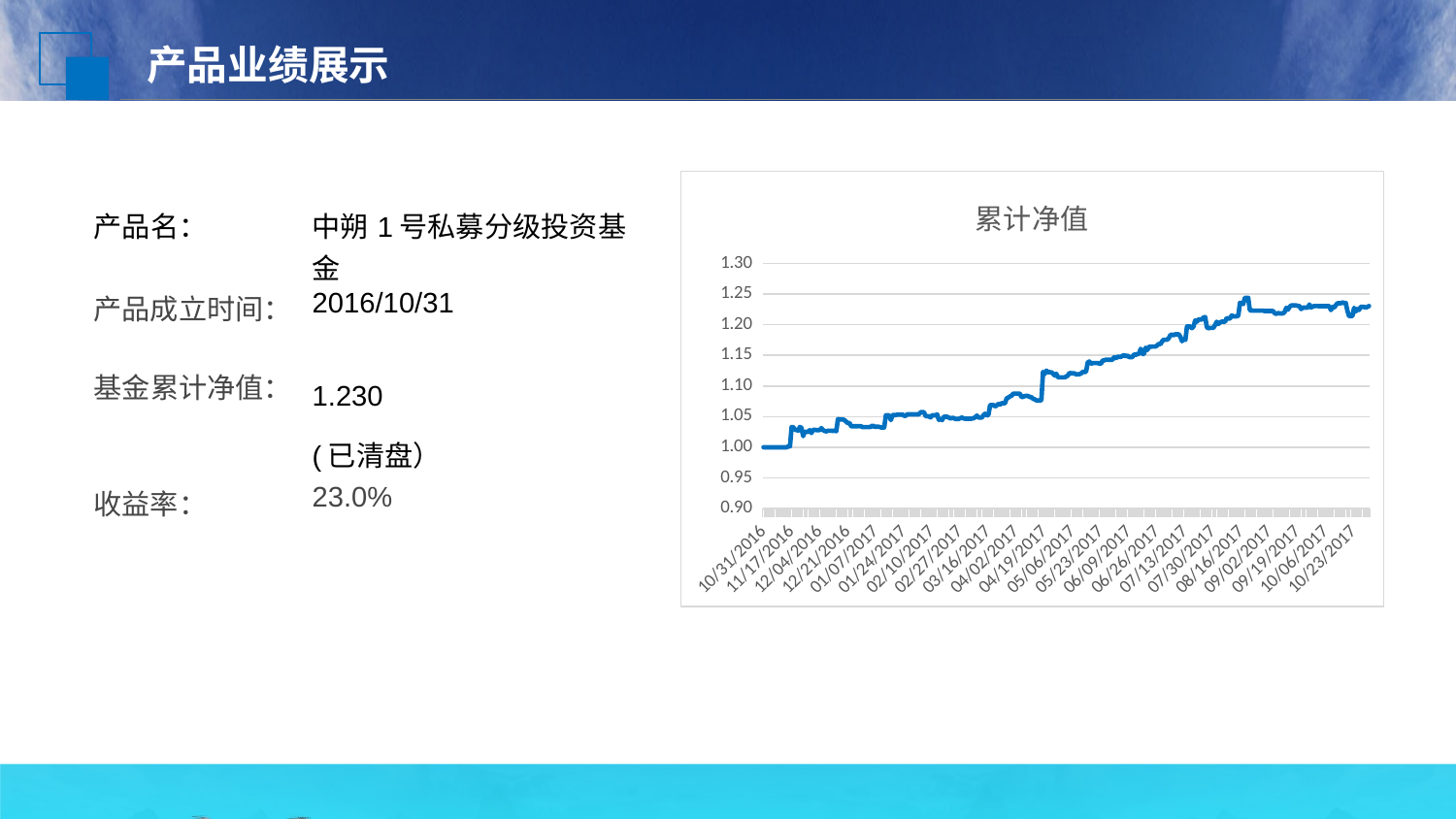

产品业绩展示

### Chart:

| Category | 累计净值 |
|---|---|
| 42674 | 1.00003333333333 |
| 42675 | 1.00003483666667 |
| 42676 | 1.00003634 |
| 42677 | 1.00003784333333 |
| 42678 | 0.999829343333333 |
| 42679 | 0.999830843333333 |
| 42680 | 0.999832343333333 |
| 42681 | 0.999823676666667 |
| 42682 | 0.999825176666667 |
| 42683 | 0.999826676666667 |
| 42684 | 0.999828176666667 |
| 42685 | 0.999829676666667 |
| 42686 | 0.999831176666667 |
| 42687 | 0.999832676666667 |
| 42688 | 0.999834176666667 |
| 42689 | 1.00168433333333 |
| 42690 | 1.00141487333333 |
| 42691 | 1.03285810333333 |
| 42692 | 1.03288692255468 |
| 42693 | 1.02825498671015 |
| 42694 | 1.02824796309345 |
| 42695 | 1.02714696687206 |
| 42696 | 1.03320665251209 |
| 42697 | 1.03156210387526 |
| 42698 | 1.01814256113771 |
| 42699 | 1.02516654028219 |
| 42700 | 1.0251595371477 |
| 42701 | 1.02515253401321 |
| 42702 | 1.0280268781272 |
| 42703 | 1.02332761726099 |
| 42704 | 1.02837939921103 |
| 42705 | 1.02837648183202 |
| 42706 | 1.02803233797176 |
| 42707 | 1.02802531613612 |
| 42708 | 1.02801829430048 |
| 42709 | 1.03126028516454 |
| 42710 | 1.02806701524248 |
| 42711 | 1.02666501514609 |
| 42712 | 1.02594097617466 |
| 42713 | 1.02692939861209 |
| 42714 | 1.02692238479123 |
| 42715 | 1.02691537097037 |
| 42716 | 1.02684718747696 |
| 42717 | 1.02712827819195 |
| 42718 | 1.02617421777734 |
| 42719 | 1.04588354329321 |
| 42720 | 1.04545826851173 |
| 42721 | 1.04545112734496 |
| 42722 | 1.04544398617819 |
| 42723 | 1.04421222173735 |
| 42724 | 1.04172949033926 |
| 42725 | 1.0392685208432 |
| 42726 | 1.03970017449706 |
| 42727 | 1.03425960103279 |
| 42728 | 1.0342525373422 |
| 42729 | 1.03424547365162 |
| 42730 | 1.03423840996103 |
| 42731 | 1.03441003929733 |
| 42732 | 1.03447177000431 |
| 42733 | 1.03405749149758 |
| 42734 | 1.03295145487167 |
| 42735 | 1.03294440008639 |
| 42736 | 1.03293732570943 |
| 42737 | 1.03293025133248 |
| 42738 | 1.03295859336684 |
| 42739 | 1.03349841445809 |
| 42740 | 1.03570581242303 |
| 42741 | 1.03342074859234 |
| 42742 | 1.03341367065326 |
| 42743 | 1.03340659271418 |
| 42744 | 1.0333575200125 |
| 42745 | 1.03234521888125 |
| 42746 | 1.0323405934641 |
| 42747 | 1.03233352353979 |
| 42748 | 1.05204226753903 |
| 42749 | 1.05203506314458 |
| 42750 | 1.05202785875012 |
| 42751 | 1.04437602508867 |
| 42752 | 1.05256533774526 |
| 42753 | 1.05258198978135 |
| 42754 | 1.05257478093424 |
| 42755 | 1.05326216476596 |
| 42756 | 1.0532549514662 |
| 42757 | 1.05324773816643 |
| 42758 | 1.05351405853699 |
| 42759 | 1.05145018297413 |
| 42760 | 1.05136381751265 |
| 42761 | 1.05377406593446 |
| 42762 | 1.05376684907257 |
| 42763 | 1.05375963221068 |
| 42764 | 1.05375241534879 |
| 42765 | 1.0537451984869 |
| 42766 | 1.05373798162501 |
| 42767 | 1.05373076476312 |
| 42768 | 1.05372354790123 |
| 42769 | 1.05719536429169 |
| 42770 | 1.057188124276 |
| 42771 | 1.0571808842603 |
| 42772 | 1.0509016231038 |
| 42773 | 1.05064653410813 |
| 42774 | 1.05055746410451 |
| 42775 | 1.0487071592087 |
| 42776 | 1.05219268977403 |
| 42777 | 1.05218548359851 |
| 42778 | 1.05217827742299 |
| 42779 | 1.05361403932441 |
| 42780 | 1.04460057689146 |
| 42781 | 1.04652569172062 |
| 42782 | 1.04424000362782 |
| 42783 | 1.04975650998483 |
| 42784 | 1.04974932072939 |
| 42785 | 1.04974213147396 |
| 42786 | 1.04852230192737 |
| 42787 | 1.0469018207769 |
| 42788 | 1.0478463560737 |
| 42789 | 1.0477598427841 |
| 42790 | 1.04620719514842 |
| 42791 | 1.04620003082785 |
| 42792 | 1.04619286650728 |
| 42793 | 1.04762302875081 |
| 42794 | 1.04852623005889 |
| 42795 | 1.0469937146538 |
| 42796 | 1.04655977233569 |
| 42797 | 1.04653985116091 |
| 42798 | 1.04653268416874 |
| 42799 | 1.04652551717658 |
| 42800 | 1.04678762533629 |
| 42801 | 1.04743719188556 |
| 42802 | 1.04905046596998 |
| 42803 | 1.05164099612569 |
| 42804 | 1.04840543934691 |
| 42805 | 1.04839825899678 |
| 42806 | 1.04839107864666 |
| 42807 | 1.05234627695561 |
| 42808 | 1.05466833610879 |
| 42809 | 1.05172304429367 |
| 42810 | 1.0531096667036 |
| 42811 | 1.06900513807418 |
| 42812 | 1.06899781702018 |
| 42813 | 1.06899049596619 |
| 42814 | 1.06662370366808 |
| 42815 | 1.06817669504867 |
| 42816 | 1.0710558052837 |
| 42817 | 1.06955526973144 |
| 42818 | 1.07184528135144 |
| 42819 | 1.07183794070577 |
| 42820 | 1.07183060006009 |
| 42821 | 1.07979084236044 |
| 42822 | 1.08100841263029 |
| 42823 | 1.08295375319579 |
| 42824 | 1.08395377390682 |
| 42825 | 1.08744195380137 |
| 42826 | 1.08743450540147 |
| 42827 | 1.08742705700156 |
| 42828 | 1.08741960860165 |
| 42829 | 1.08741216020175 |
| 42830 | 1.0816475457203 |
| 42831 | 1.08236433844233 |
| 42832 | 1.08360411587962 |
| 42833 | 1.08359669419564 |
| 42834 | 1.08358927251166 |
| 42835 | 1.08180164139498 |
| 42836 | 1.08178785597765 |
| 42837 | 1.079007411216 |
| 42838 | 1.0782415751798 |
| 42839 | 1.07639827609008 |
| 42840 | 1.07639090427582 |
| 42841 | 1.07638353246157 |
| 42842 | 1.07675726153724 |
| 42843 | 1.12300433648521 |
| 42844 | 1.11932507538931 |
| 42845 | 1.12494350300042 |
| 42846 | 1.12239869625993 |
| 42847 | 1.12239100830722 |
| 42848 | 1.12238332035452 |
| 42849 | 1.11988934333305 |
| 42850 | 1.11696582143473 |
| 42851 | 1.11982064956547 |
| 42852 | 1.11415051773406 |
| 42853 | 1.11394544451223 |
| 42854 | 1.11393781444403 |
| 42855 | 1.11393018437584 |
| 42856 | 1.11392255430764 |
| 42857 | 1.11513123618923 |
| 42858 | 1.11703795265133 |
| 42859 | 1.12140852036728 |
| 42860 | 1.12039252531413 |
| 42861 | 1.12038485160992 |
| 42862 | 1.12037717790571 |
| 42863 | 1.11868565643891 |
| 42864 | 1.1189573119797 |
| 42865 | 1.11919255905783 |
| 42866 | 1.12035070509557 |
| 42867 | 1.1229104611772 |
| 42868 | 1.12290277055291 |
| 42869 | 1.12289507992861 |
| 42870 | 1.13804791091967 |
| 42871 | 1.13986257053773 |
| 42872 | 1.13606103154336 |
| 42873 | 1.13730940171269 |
| 42874 | 1.13730161223948 |
| 42875 | 1.13729382276626 |
| 42876 | 1.13728603329304 |
| 42877 | 1.13640185995732 |
| 42878 | 1.13625451895902 |
| 42879 | 1.1413476438031 |
| 42880 | 1.14162749668023 |
| 42881 | 1.14277408986145 |
| 42882 | 1.14276626209541 |
| 42883 | 1.1427584352199 |
| 42884 | 1.14275060834438 |
| 42885 | 1.14274278146887 |
| 42886 | 1.1467497614743 |
| 42887 | 1.14482473569822 |
| 42888 | 1.14743237206075 |
| 42889 | 1.14742451312613 |
| 42890 | 1.1474166541915 |
| 42891 | 1.14892090147629 |
| 42892 | 1.15067692052937 |
| 42893 | 1.14802628933812 |
| 42894 | 1.14987285222335 |
| 42895 | 1.14698742901523 |
| 42896 | 1.14697957364274 |
| 42897 | 1.14697171827024 |
| 42898 | 1.1515290979827 |
| 42899 | 1.15075737108504 |
| 42900 | 1.15200380167821 |
| 42901 | 1.15224908949149 |
| 42902 | 1.16062556234216 |
| 42903 | 1.152233248729 |
| 42904 | 1.15222535684473 |
| 42905 | 1.16220604619069 |
| 42906 | 1.1585018644799 |
| 42907 | 1.16402268813039 |
| 42908 | 1.16379028006458 |
| 42909 | 1.16422810598765 |
| 42910 | 1.16422013128402 |
| 42911 | 1.16421215747092 |
| 42912 | 1.16606571725693 |
| 42913 | 1.16854740228129 |
| 42914 | 1.16818036732591 |
| 42915 | 1.17286451944597 |
| 42916 | 1.1753946760637 |
| 42917 | 1.17538662566495 |
| 42918 | 1.17537857526619 |
| 42919 | 1.17794811739117 |
| 42920 | 1.18280483657651 |
| 42921 | 1.18373691512799 |
| 42922 | 1.18269602973799 |
| 42923 | 1.18429795578798 |
| 42924 | 1.1842898439426 |
| 42925 | 1.18428173209722 |
| 42926 | 1.18004330579927 |
| 42927 | 1.17284026049549 |
| 42928 | 1.17656120823032 |
| 42929 | 1.1751316007875 |
| 42930 | 1.19678065385302 |
| 42931 | 1.19677245740721 |
| 42932 | 1.1967642609614 |
| 42933 | 1.19407110425117 |
| 42934 | 1.1970551653262 |
| 42935 | 1.20698115203454 |
| 42936 | 1.20482353741488 |
| 42937 | 1.20842629567831 |
| 42938 | 1.20841801997526 |
| 42939 | 1.2084097442722 |
| 42940 | 1.21151467887858 |
| 42941 | 1.21234488337408 |
| 42942 | 1.19544529485063 |
| 42943 | 1.19403122004664 |
| 42944 | 1.19471447448688 |
| 42945 | 1.19470629228957 |
| 42946 | 1.19469811009225 |
| 42947 | 1.19928401261684 |
| 42948 | 1.20459197268177 |
| 42949 | 1.20096464378206 |
| 42950 | 1.20362393983834 |
| 42951 | 1.20480907964677 |
| 42952 | 1.20480082887858 |
| 42953 | 1.20479257811039 |
| 42954 | 1.21069813512609 |
| 42955 | 1.20997096415771 |
| 42956 | 1.20991638797546 |
| 42957 | 1.21478887489977 |
| 42958 | 1.21348123099804 |
| 42959 | 1.21347291967376 |
| 42960 | 1.21346460834947 |
| 42961 | 1.21436776245941 |
| 42962 | 1.23548444372412 |
| 42963 | 1.2352654301326 |
| 42964 | 1.23353035814583 |
| 42965 | 1.24365300701225 |
| 42966 | 1.24364448997534 |
| 42967 | 1.24363597293843 |
| 42968 | 1.22335871672549 |
| 42969 | 1.22287766354514 |
| 42970 | 1.22278462088346 |
| 42971 | 1.22274953040642 |
| 42972 | 1.22276119279824 |
| 42973 | 1.22275281824627 |
| 42974 | 1.22274444369429 |
| 42975 | 1.22272271117979 |
| 42976 | 1.22270097955581 |
| 42977 | 1.22215150421978 |
| 42978 | 1.2221431323394 |
| 42979 | 1.22220155205273 |
| 42980 | 1.22219318017235 |
| 42981 | 1.22218481007303 |
| 42982 | 1.22216975921138 |
| 42983 | 1.2184997347013 |
| 42984 | 1.21752231210075 |
| 42985 | 1.21874750531456 |
| 42986 | 1.21825923883444 |
| 42987 | 1.21825089545104 |
| 42988 | 1.21824255206765 |
| 42989 | 1.22032823138748 |
| 42990 | 1.22746324191651 |
| 42991 | 1.2242925781197 |
| 42992 | 1.22897092843138 |
| 42993 | 1.23127526780199 |
| 42994 | 1.23126683536551 |
| 42995 | 1.23125840292903 |
| 42996 | 1.23121434925914 |
| 42997 | 1.23053443965272 |
| 42998 | 1.23016575098158 |
| 42999 | 1.22533595699604 |
| 43000 | 1.22760095004276 |
| 43001 | 1.22759254432221 |
| 43002 | 1.22758413771112 |
| 43003 | 1.22776324661591 |
| 43004 | 1.23270207719693 |
| 43005 | 1.22777904196134 |
| 43006 | 1.22953710300163 |
| 43007 | 1.23020846707415 |
| 43008 | 1.23020004265245 |
| 43009 | 1.23019161823075 |
| 43010 | 1.23018319380905 |
| 43011 | 1.23017476938735 |
| 43012 | 1.23016634496564 |
| 43013 | 1.23015792054394 |
| 43014 | 1.23014949612224 |
| 43015 | 1.23014107170054 |
| 43016 | 1.23013264727883 |
| 43017 | 1.22363637355359 |
| 43018 | 1.22861977431238 |
| 43019 | 1.22765297040151 |
| 43020 | 1.23201490174942 |
| 43021 | 1.23481680741368 |
| 43022 | 1.23480835093286 |
| 43023 | 1.23479989445205 |
| 43024 | 1.23628467918543 |
| 43025 | 1.23495147437713 |
| 43026 | 1.23515296855553 |
| 43027 | 1.2221938400557 |
| 43028 | 1.21379128711899 |
| 43029 | 1.21378297490417 |
| 43030 | 1.21377466268935 |
| 43031 | 1.22732385603016 |
| 43032 | 1.22140614237803 |
| 43033 | 1.22533000201635 |
| 43034 | 1.22385380912447 |
| 43035 | 1.22892443826912 |
| 43036 | 1.22891602186219 |
| 43037 | 1.22890760545527 |
| 43038 | 1.22766047846698 |
| 43039 | 1.22887255238053 |
| 43040 | 1.23033654499996 |
| 产品名： | 中朔1号私募分级投资基金 |
| --- | --- |
| 产品成立时间： | 2016/10/31 |
| 基金累计净值： | 1.230 (已清盘） |
| 收益率： | 23.0% |
|  |  |
|  |  |
38%
点击输入标题
点击输入本栏的具体文字，简明扼要的说明分项内容，请据您的具体内酌情修改。